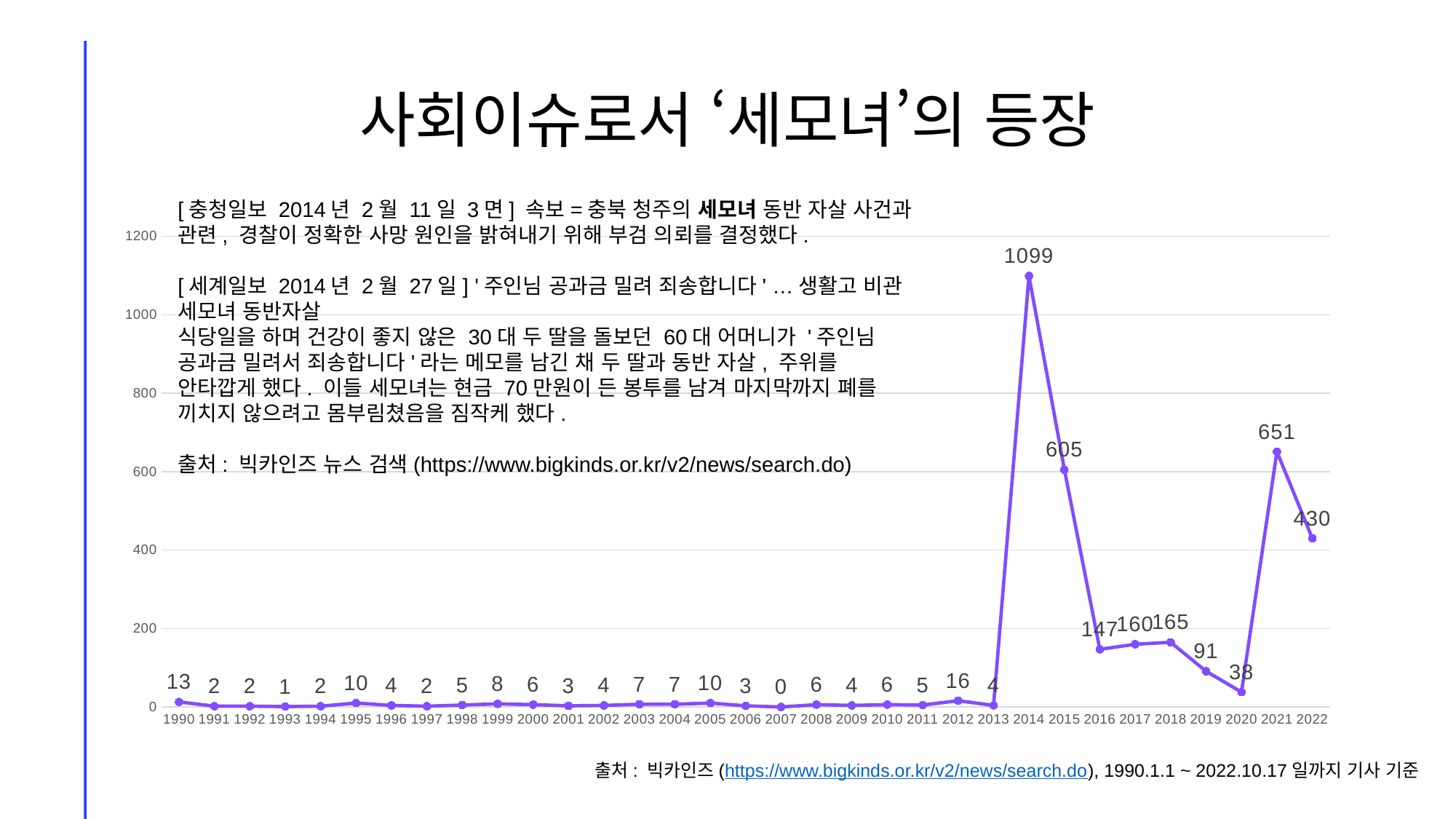

# 사회이슈로서 ‘세모녀’의 등장
[충청일보 2014년 2월 11일 3면] 속보=충북 청주의 세모녀 동반 자살 사건과 관련, 경찰이 정확한 사망 원인을 밝혀내기 위해 부검 의뢰를 결정했다.

[세계일보 2014년 2월 27일] '주인님 공과금 밀려 죄송합니다' …생활고 비관 세모녀 동반자살
식당일을 하며 건강이 좋지 않은 30대 두 딸을 돌보던 60대 어머니가 '주인님 공과금 밀려서 죄송합니다'라는 메모를 남긴 채 두 딸과 동반 자살, 주위를 안타깝게 했다. 이들 세모녀는 현금 70만원이 든 봉투를 남겨 마지막까지 폐를 끼치지 않으려고 몸부림쳤음을 짐작케 했다.

출처: 빅카인즈 뉴스 검색(https://www.bigkinds.or.kr/v2/news/search.do)

### Chart

| Category |  |
|---|---|
| 1990 | 13.0 |
| 1991 | 2.0 |
| 1992 | 2.0 |
| 1993 | 1.0 |
| 1994 | 2.0 |
| 1995 | 10.0 |
| 1996 | 4.0 |
| 1997 | 2.0 |
| 1998 | 5.0 |
| 1999 | 8.0 |
| 2000 | 6.0 |
| 2001 | 3.0 |
| 2002 | 4.0 |
| 2003 | 7.0 |
| 2004 | 7.0 |
| 2005 | 10.0 |
| 2006 | 3.0 |
| 2007 | 0.0 |
| 2008 | 6.0 |
| 2009 | 4.0 |
| 2010 | 6.0 |
| 2011 | 5.0 |
| 2012 | 16.0 |
| 2013 | 4.0 |
| 2014 | 1099.0 |
| 2015 | 605.0 |
| 2016 | 147.0 |
| 2017 | 160.0 |
| 2018 | 165.0 |
| 2019 | 91.0 |
| 2020 | 38.0 |
| 2021 | 651.0 |
| 2022 | 430.0 |
출처: 빅카인즈(https://www.bigkinds.or.kr/v2/news/search.do), 1990.1.1 ~ 2022.10.17일까지 기사 기준